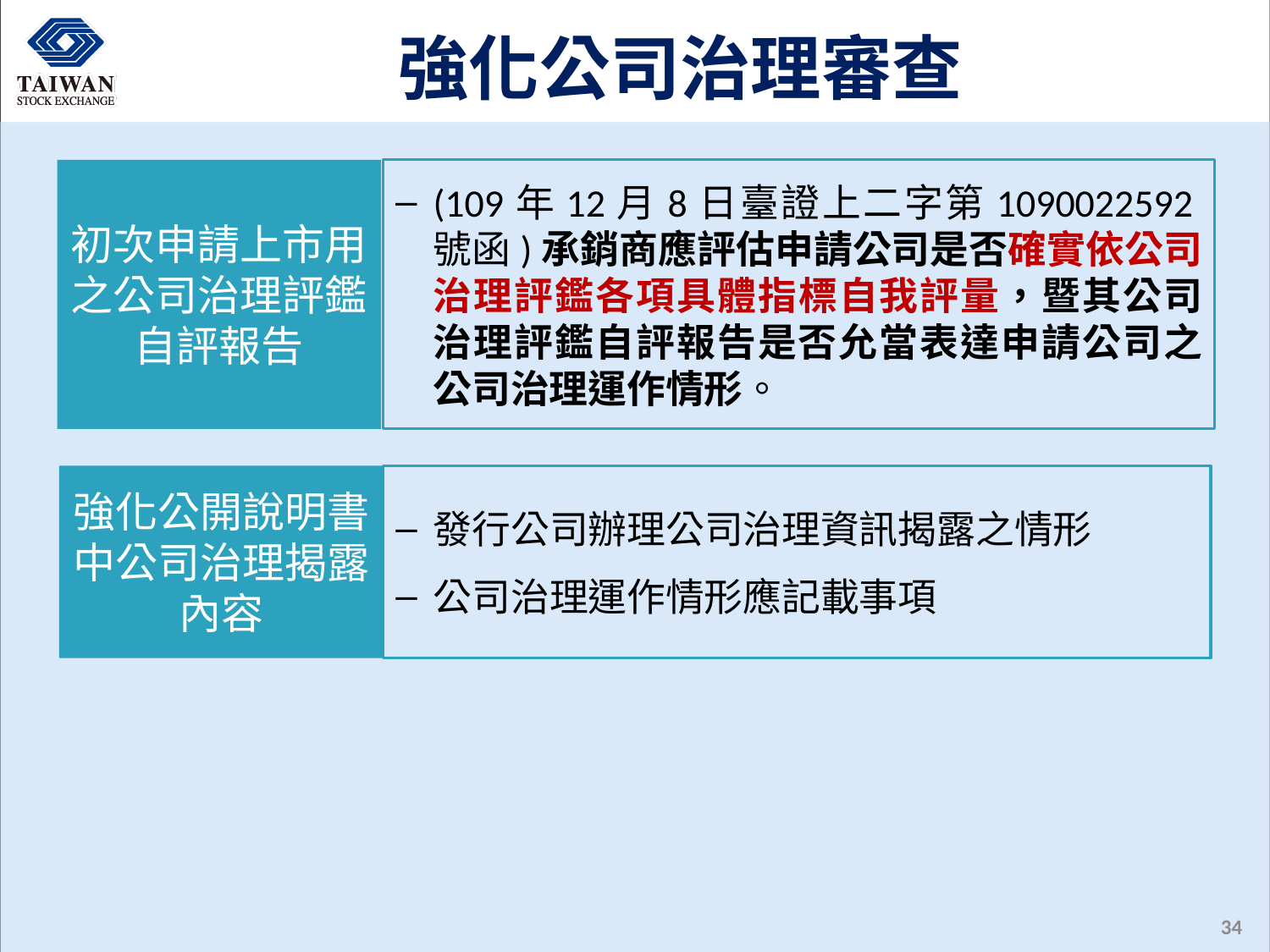

# 強化公司治理審查
初次申請上市用之公司治理評鑑自評報告
(109年12月8日臺證上二字第1090022592號函)承銷商應評估申請公司是否確實依公司治理評鑑各項具體指標自我評量，暨其公司治理評鑑自評報告是否允當表達申請公司之公司治理運作情形。
強化公開說明書中公司治理揭露內容
發行公司辦理公司治理資訊揭露之情形
公司治理運作情形應記載事項
34